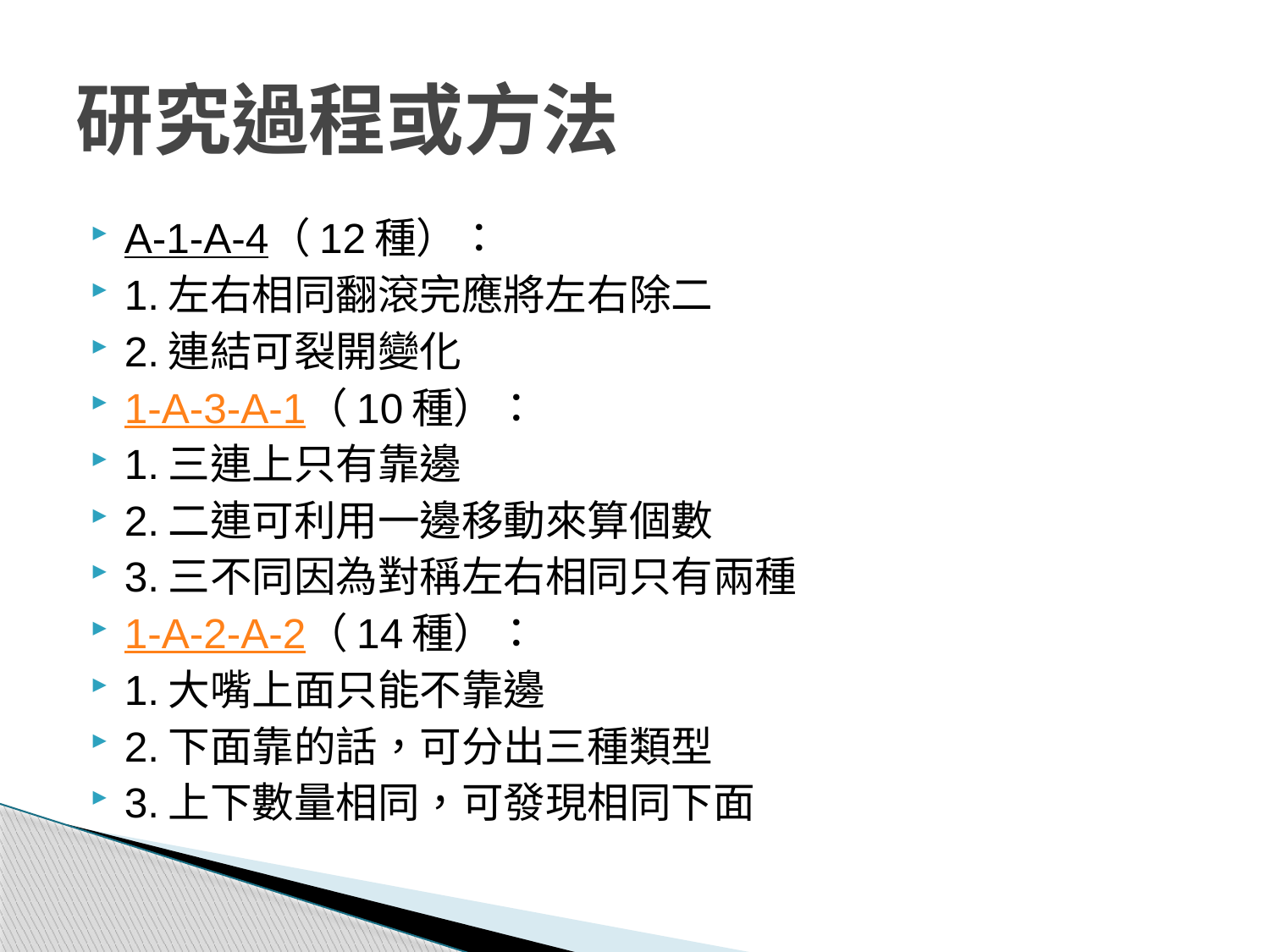

# 研究過程或方法
A-1-A-4（12種）：
1.左右相同翻滾完應將左右除二
2.連結可裂開變化
1-A-3-A-1（10種）：
1.三連上只有靠邊
2.二連可利用一邊移動來算個數
3.三不同因為對稱左右相同只有兩種
1-A-2-A-2（14種）：
1.大嘴上面只能不靠邊
2.下面靠的話，可分出三種類型
3.上下數量相同，可發現相同下面